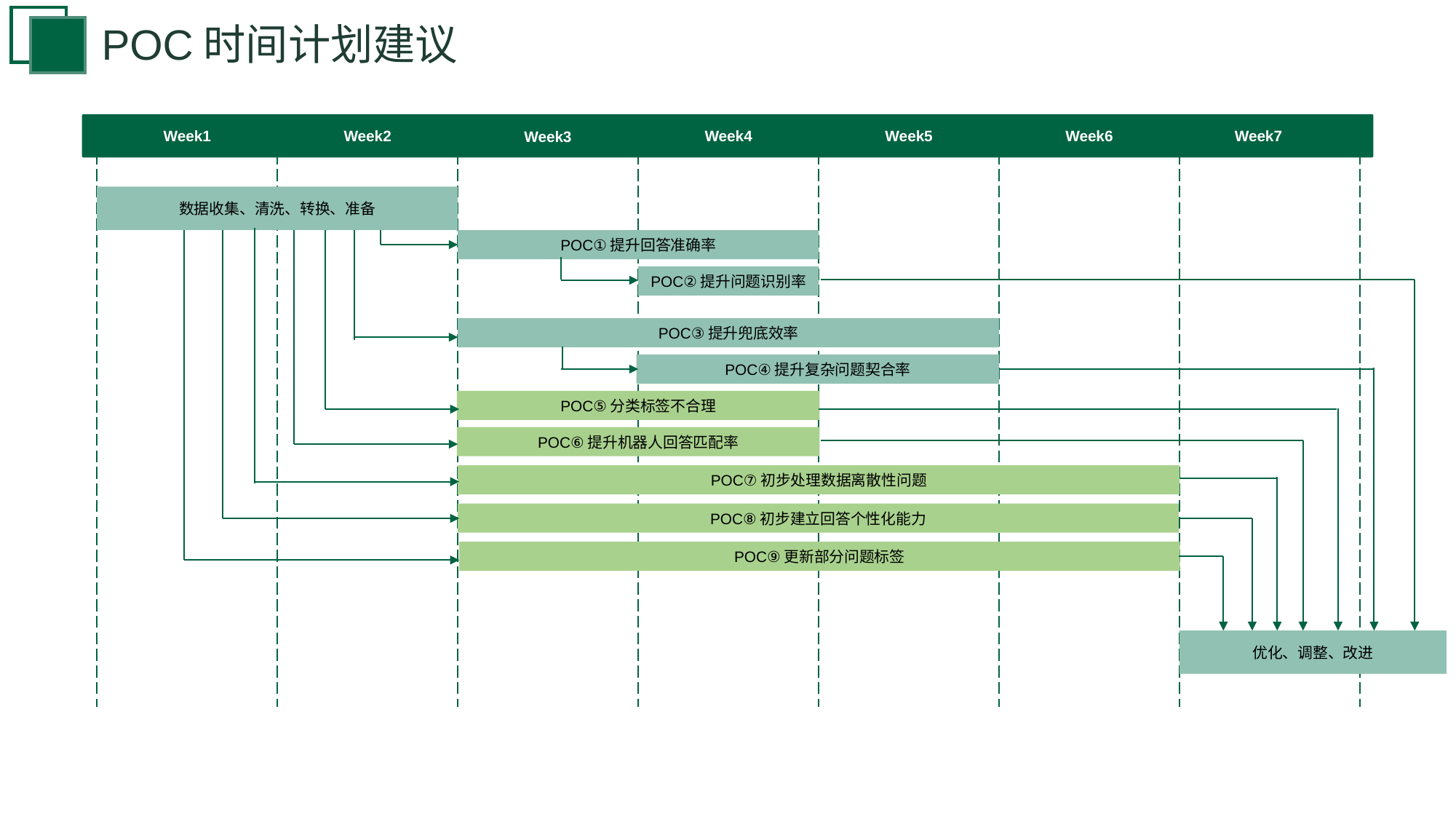

POC时间计划建议

Week7
Week1
Week2
Week4
Week5
Week6
Week3
数据收集、清洗、转换、准备
POC①提升回答准确率
POC②提升问题识别率
POC③提升兜底效率
POC④提升复杂问题契合率
POC⑤分类标签不合理
POC⑥提升机器人回答匹配率
POC⑦初步处理数据离散性问题
POC⑧初步建立回答个性化能力
POC⑨更新部分问题标签
优化、调整、改进